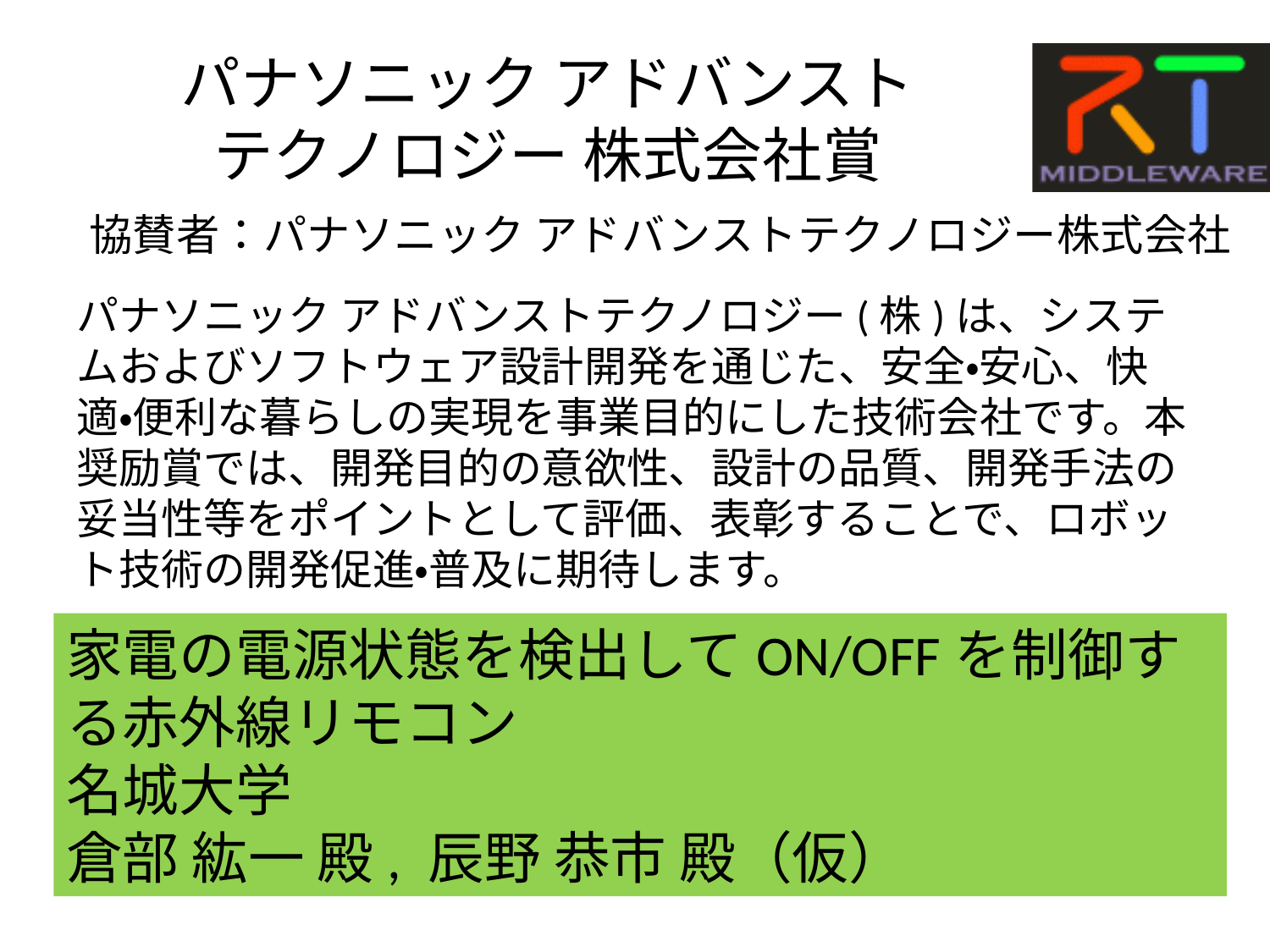

# パナソニック アドバンスト テクノロジー 株式会社賞
協賛者：パナソニック アドバンストテクノロジー株式会社
パナソニック アドバンストテクノロジー(株)は、システムおよびソフトウェア設計開発を通じた、安全・安心、快適・便利な暮らしの実現を事業目的にした技術会社です。本奨励賞では、開発目的の意欲性、設計の品質、開発手法の妥当性等をポイントとして評価、表彰することで、ロボット技術の開発促進・普及に期待します。
家電の電源状態を検出してON/OFFを制御する赤外線リモコン
名城大学
倉部 紘一 殿, 辰野 恭市 殿（仮）